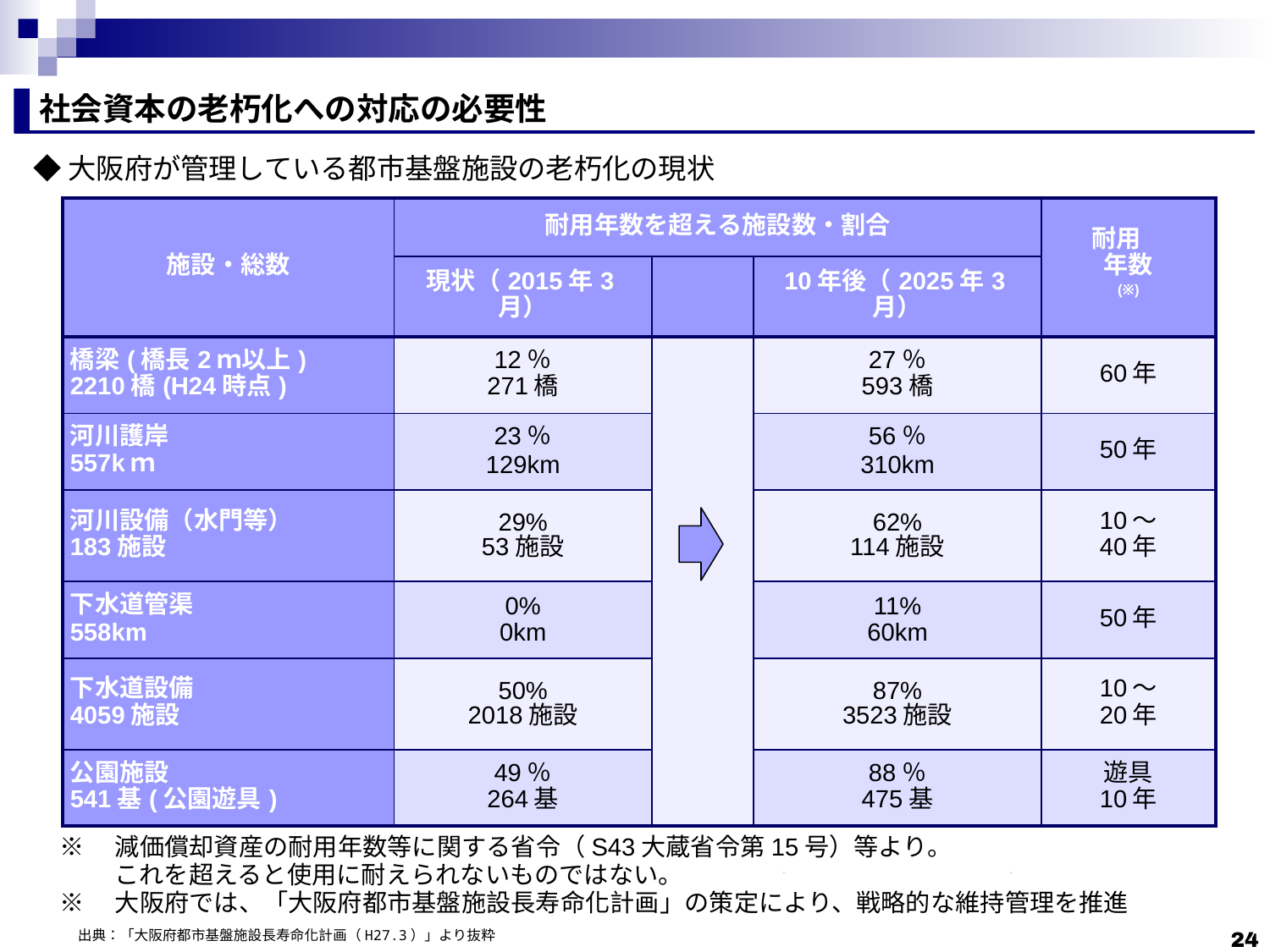

社会資本の老朽化への対応の必要性

◆大阪府が管理している都市基盤施設の老朽化の現状
| 施設・総数 | 耐用年数を超える施設数・割合 |  |  | 耐用　 年数 (※) |
| --- | --- | --- | --- | --- |
|  | 現状（2015年3月） |  | 10年後（2025年3月） |  |
| 橋梁(橋長2ｍ以上) 2210橋(H24時点) | 12％ 271橋 |  | 27％ 593橋 | 60年 |
| 河川護岸 557kｍ | 23％ 129km |  | 56％ 310km | 50年 |
| 河川設備（水門等） 183施設 | 29% 53施設 |  | 62% 114施設 | 10～ 40年 |
| 下水道管渠 558km | 0% 0km |  | 11% 60km | 50年 |
| 下水道設備 4059施設 | 50% 2018施設 |  | 87% 3523施設 | 10～ 20年 |
| 公園施設 541基(公園遊具) | 49％ 264基 |  | 88％ 475基 | 遊具 10年 |

※　減価償却資産の耐用年数等に関する省令（S43大蔵省令第15号）等より。
　　 これを超えると使用に耐えられないものではない。
※　大阪府では、「大阪府都市基盤施設長寿命化計画」の策定により、戦略的な維持管理を推進

24
出典：「大阪府都市基盤施設長寿命化計画（H27.3）」より抜粋